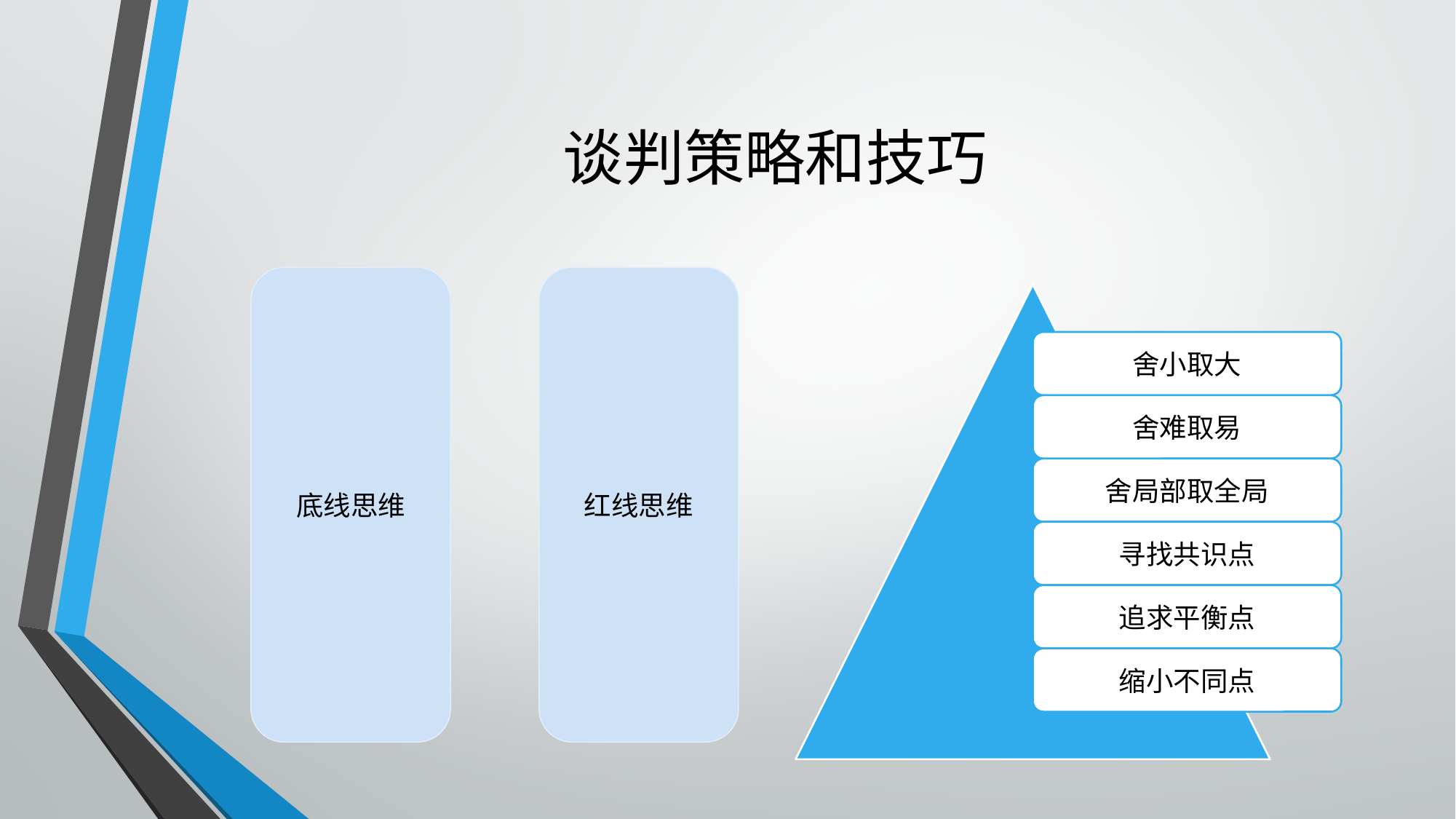

# 谈判策略和技巧
底线思维
红线思维
舍小取大
舍难取易
舍局部取全局
寻找共识点
追求平衡点
缩小不同点